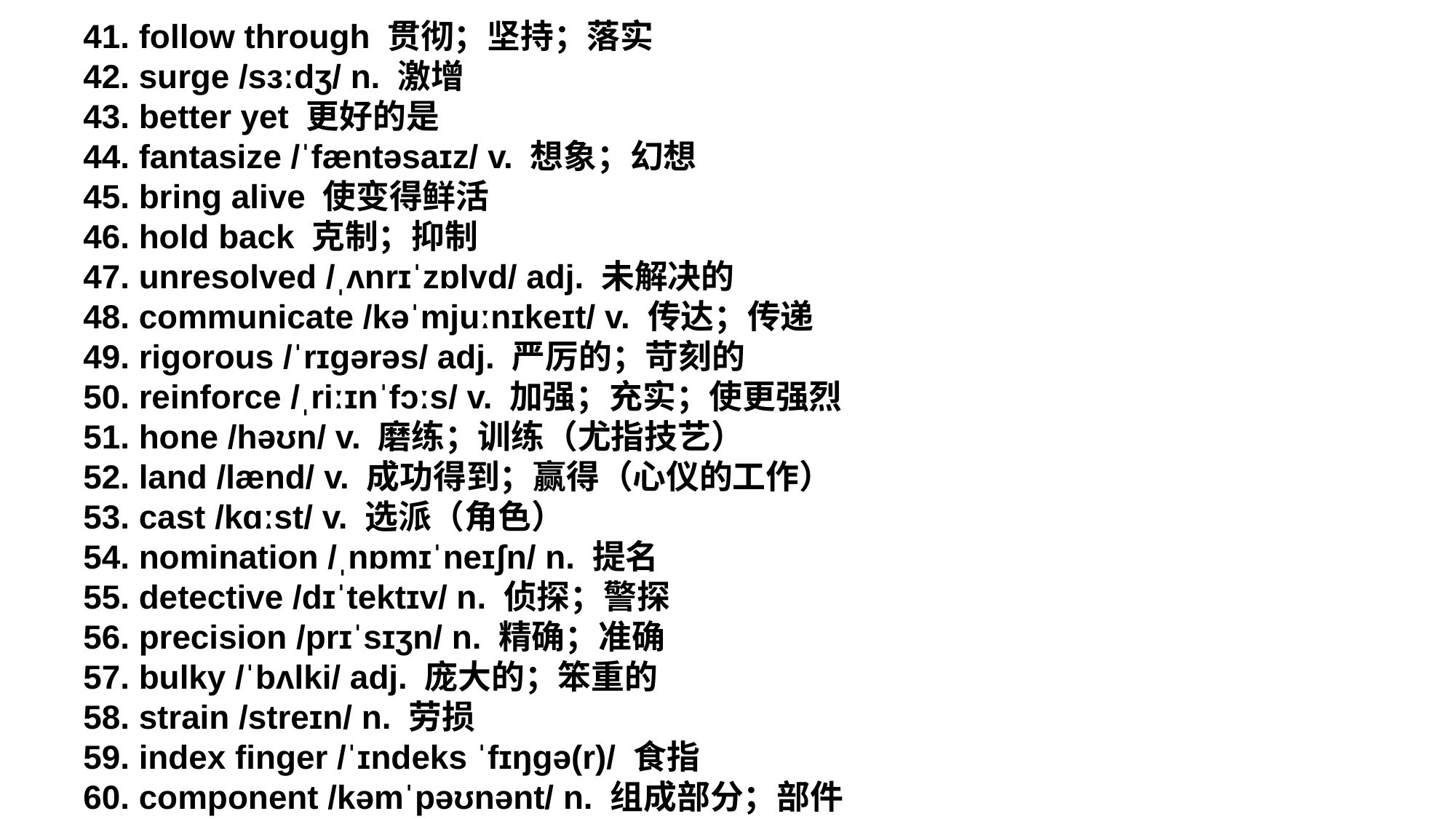

41. follow through 贯彻；坚持；落实
42. surge /sɜːdʒ/ n. 激增
43. better yet 更好的是
44. fantasize /ˈfæntəsaɪz/ v. 想象；幻想
45. bring alive 使变得鲜活
46. hold back 克制；抑制
47. unresolved /ˌʌnrɪˈzɒlvd/ adj. 未解决的
48. communicate /kəˈmjuːnɪkeɪt/ v. 传达；传递
49. rigorous /ˈrɪɡərəs/ adj. 严厉的；苛刻的
50. reinforce /ˌriːɪnˈfɔːs/ v. 加强；充实；使更强烈
51. hone /həʊn/ v. 磨练；训练（尤指技艺）
52. land /lænd/ v. 成功得到；赢得（心仪的工作）
53. cast /kɑːst/ v. 选派（角色）
54. nomination /ˌnɒmɪˈneɪʃn/ n. 提名
55. detective /dɪˈtektɪv/ n. 侦探；警探
56. precision /prɪˈsɪʒn/ n. 精确；准确
57. bulky /ˈbʌlki/ adj. 庞大的；笨重的
58. strain /streɪn/ n. 劳损
59. index finger /ˈɪndeks ˈfɪŋɡə(r)/ 食指
60. component /kəmˈpəʊnənt/ n. 组成部分；部件